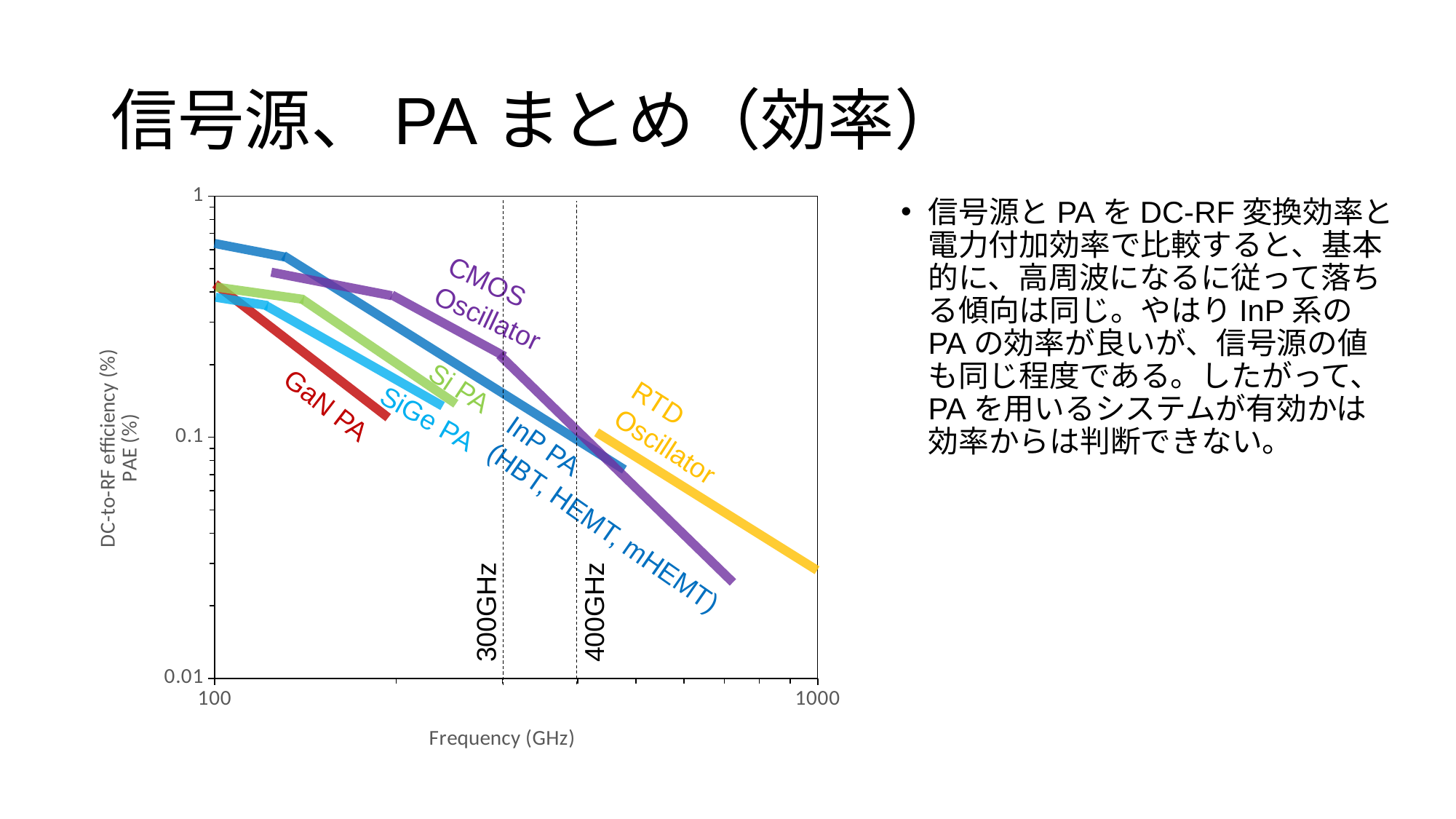

# 信号源、PAまとめ（効率）

### Chart

| Category | DC-to-RF efficiency (%) | DC-to-RF efficiency (%) |
|---|---|---|
信号源とPAをDC-RF変換効率と電力付加効率で比較すると、基本的に、高周波になるに従って落ちる傾向は同じ。やはりInP系のPAの効率が良いが、信号源の値も同じ程度である。したがって、PAを用いるシステムが有効かは効率からは判断できない。
CMOS
Oscillator
Si PA
GaN PA
RTD
Oscillator
SiGe PA
InP PA
(HBT, HEMT, mHEMT)
400GHz
300GHz